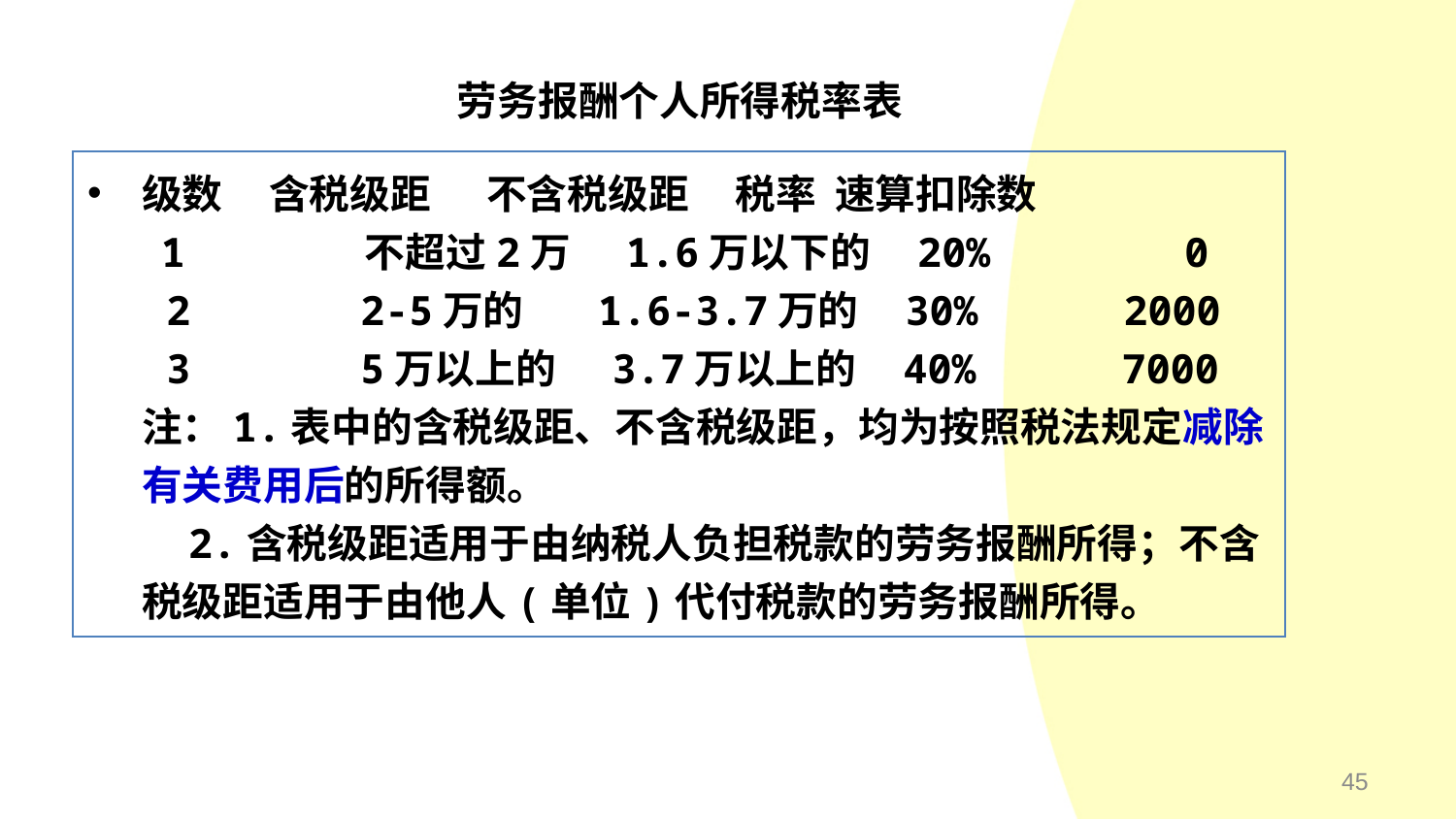

# 劳务报酬个人所得税率表
级数     含税级距      不含税级距     税率  速算扣除数
 1       不超过2万     1.6万以下的    20%        0
 2       2-5万的       1.6-3.7万的    30%      2000
 3       5万以上的     3.7万以上的    40%      7000
注：1.表中的含税级距、不含税级距，均为按照税法规定减除有关费用后的所得额。
    2.含税级距适用于由纳税人负担税款的劳务报酬所得；不含税级距适用于由他人(单位)代付税款的劳务报酬所得。
45